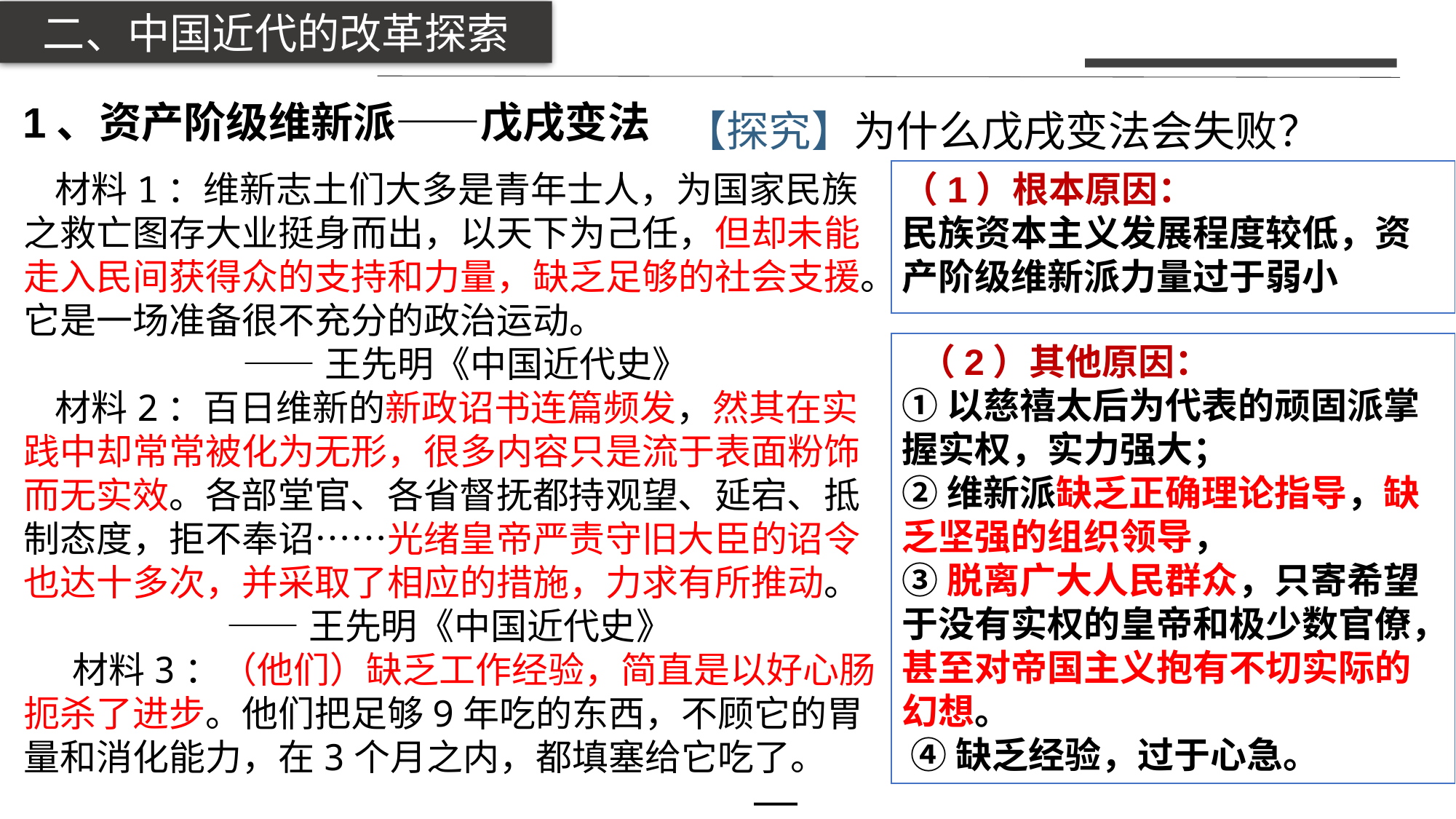

二、中国近代的改革探索

1、资产阶级维新派——戊戌变法
【探究】为什么戊戌变法会失败？

材料1：维新志土们大多是青年士人，为国家民族之救亡图存大业挺身而出，以天下为己任，但却未能走入民间获得众的支持和力量，缺乏足够的社会支援。它是一场准备很不充分的政治运动。
                       ——王先明《中国近代史》
材料2：百日维新的新政诏书连篇频发，然其在实践中却常常被化为无形，很多内容只是流于表面粉饰而无实效。各部堂官、各省督抚都持观望、延宕、抵制态度，拒不奉诏……光绪皇帝严责守旧大臣的诏令也达十多次，并采取了相应的措施，力求有所推动。
                     ——王先明《中国近代史》
 材料3：（他们）缺乏工作经验，简直是以好心肠扼杀了进步。他们把足够9年吃的东西，不顾它的胃量和消化能力，在3个月之内，都填塞给它吃了。
                                ——[英]赫德
（1）根本原因：
民族资本主义发展程度较低，资产阶级维新派力量过于弱小
 （2）其他原因：
①以慈禧太后为代表的顽固派掌握实权，实力强大；
②维新派缺乏正确理论指导，缺乏坚强的组织领导，
③脱离广大人民群众，只寄希望于没有实权的皇帝和极少数官僚，甚至对帝国主义抱有不切实际的幻想。
 ④缺乏经验，过于心急。